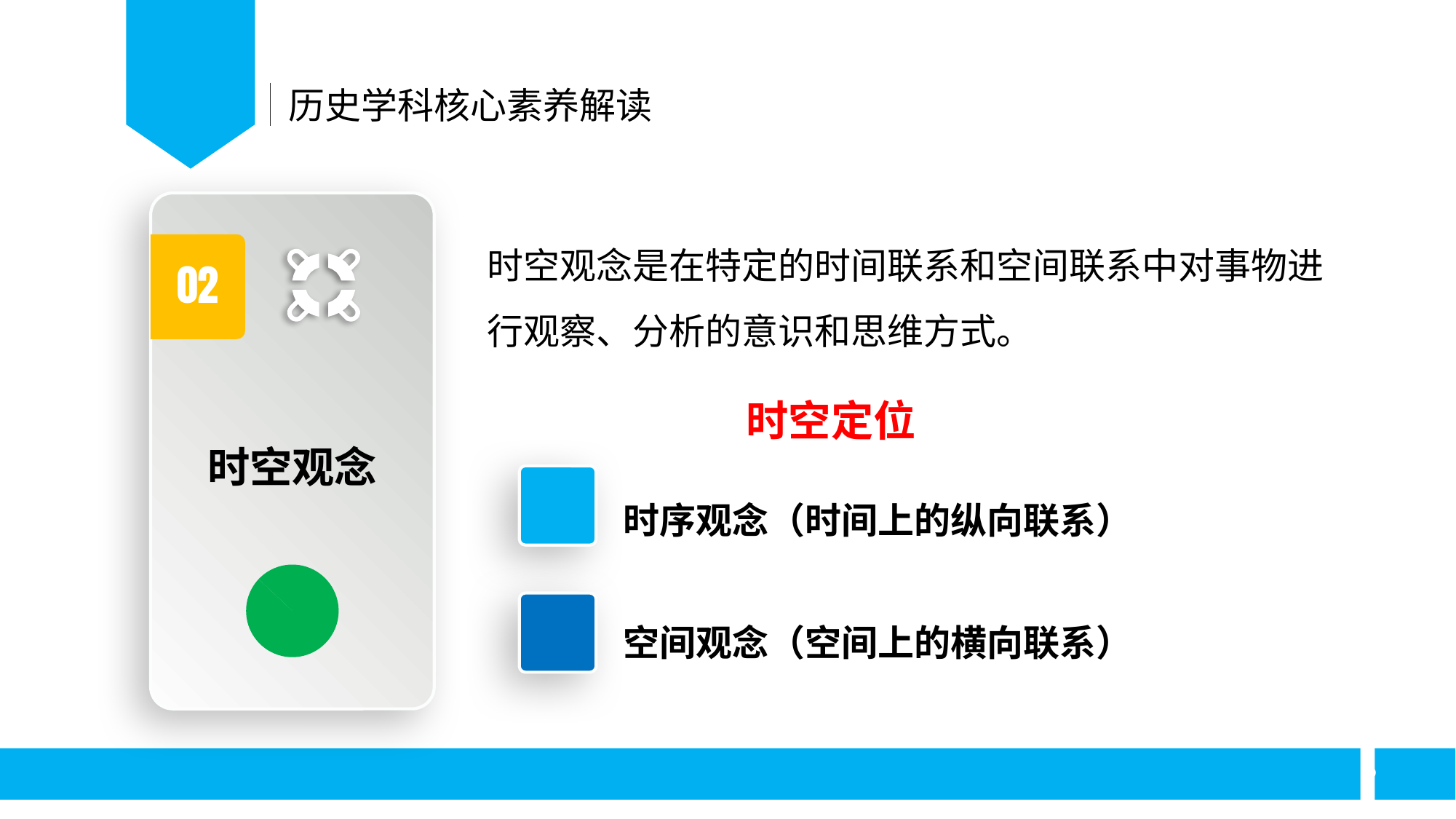

历史学科核心素养解读

02
时空观念

### Chart

| Category | 销售额 |
|---|---|
| 第一季度 | 87.0 |
| 第二季度 | 13.0 |
时空观念是在特定的时间联系和空间联系中对事物进行观察、分析的意识和思维方式。
时空定位

时序观念（时间上的纵向联系）
空间观念（空间上的横向联系）